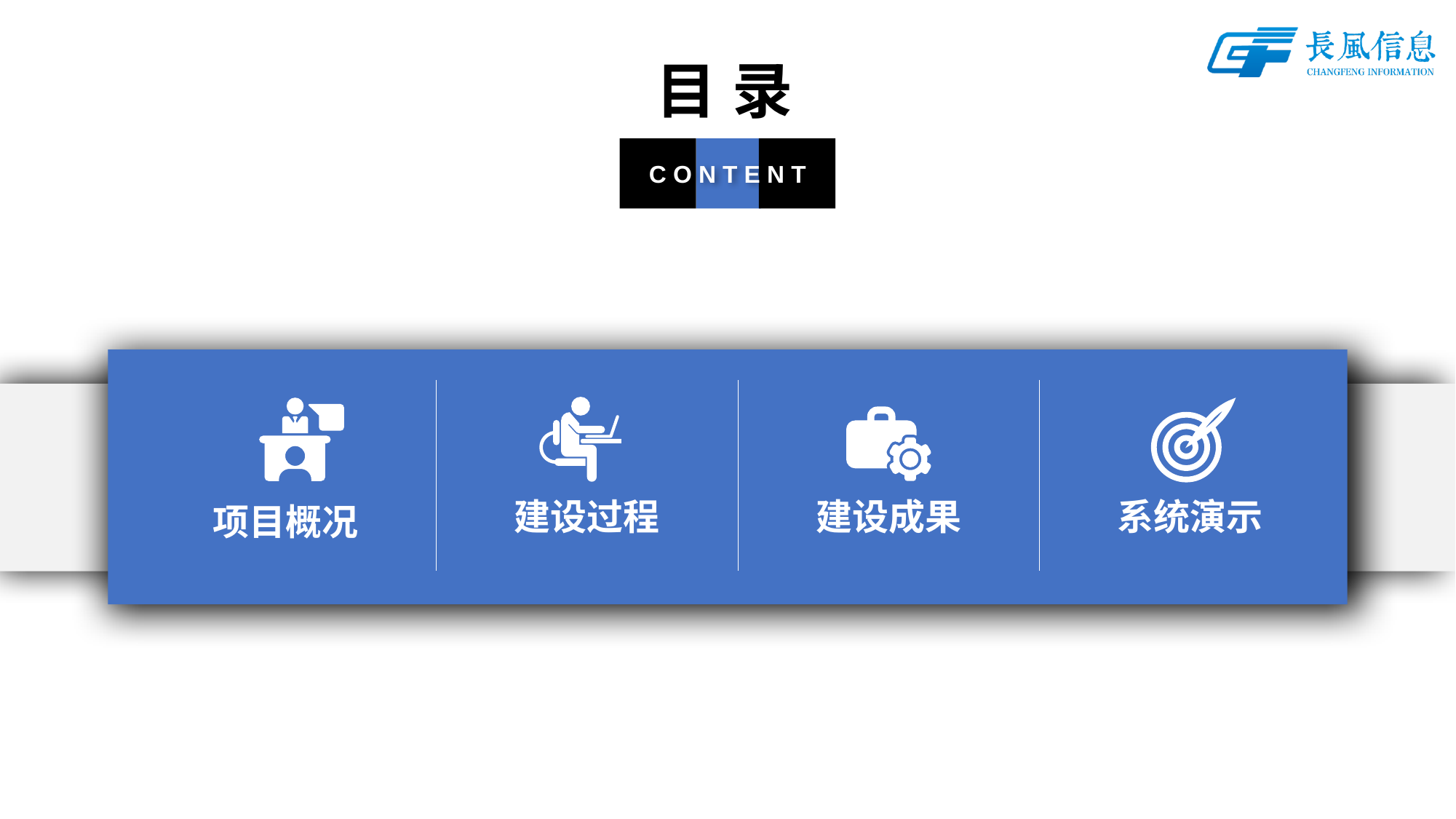

目
录

C O N T E N T

建设过程
建设成果
系统演示
项目概况